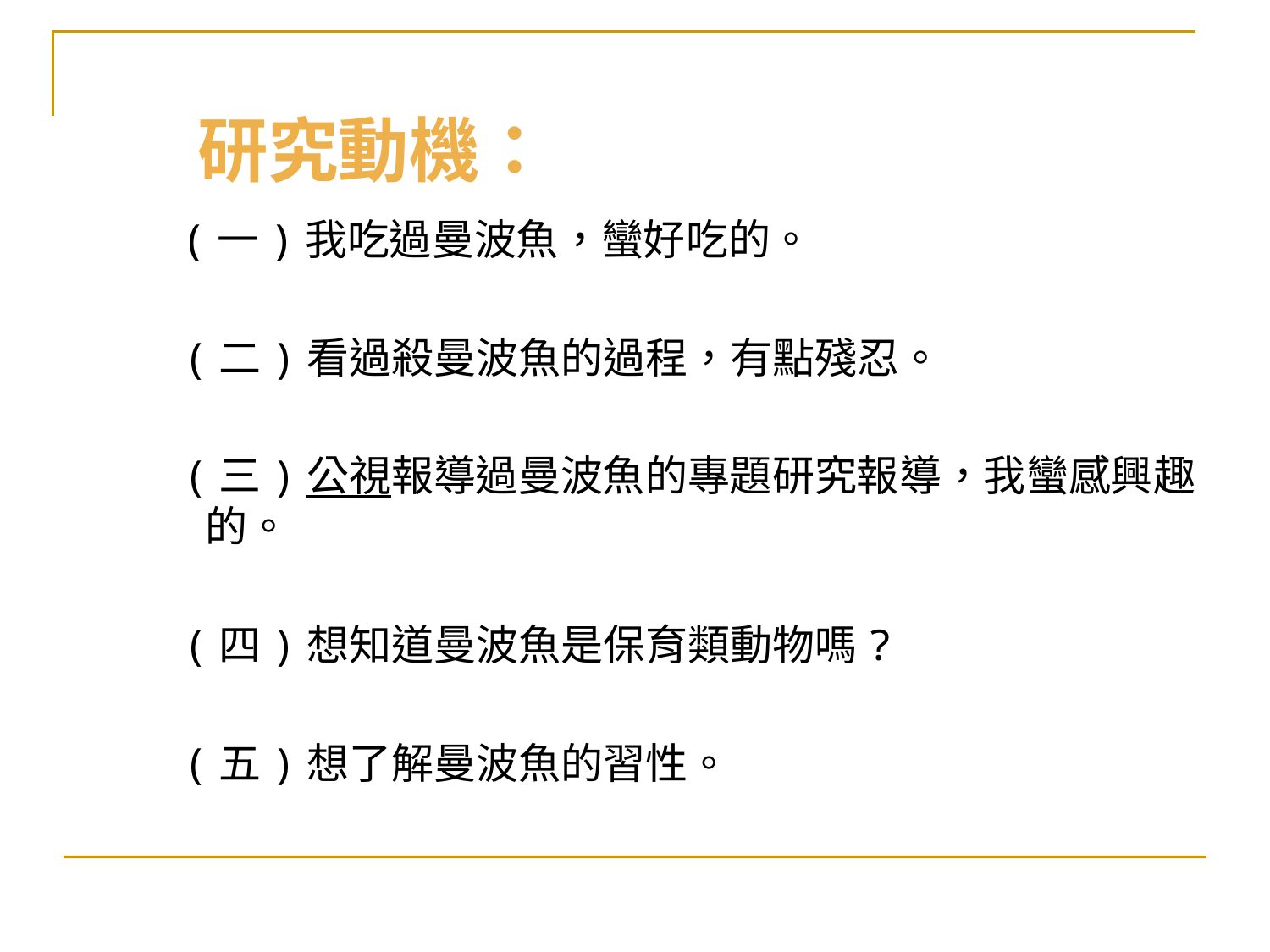

研究動機：
  (一)我吃過曼波魚，蠻好吃的。

 (二)看過殺曼波魚的過程，有點殘忍。

 (三)公視報導過曼波魚的專題研究報導，我蠻感興趣的。

 (四)想知道曼波魚是保育類動物嗎?

 (五)想了解曼波魚的習性。